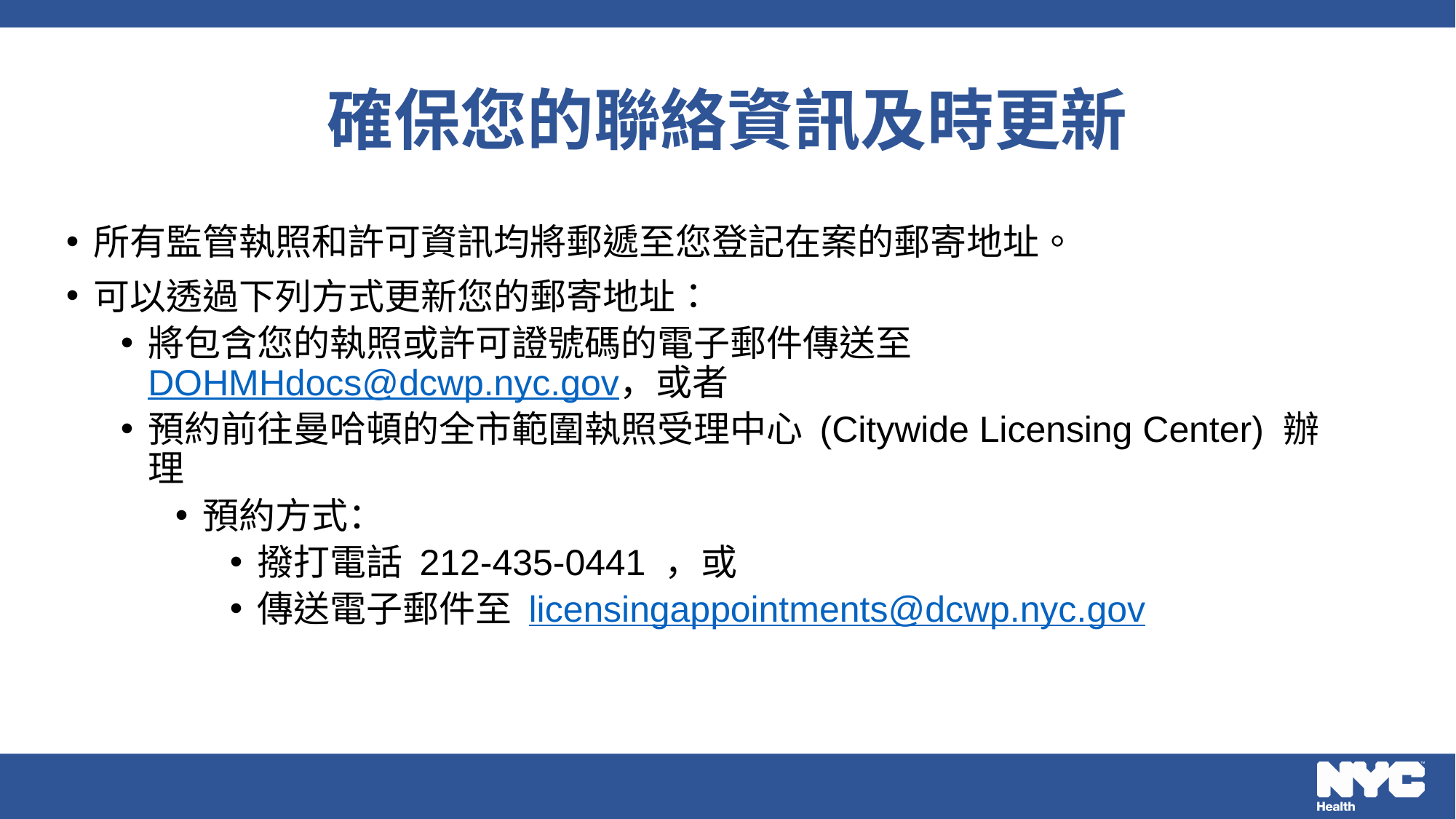

# 確保您的聯絡資訊及時更新
所有監管執照和許可資訊均將郵遞至您登記在案的郵寄地址。
可以透過下列方式更新您的郵寄地址：
將包含您的執照或許可證號碼的電子郵件傳送至 DOHMHdocs@dcwp.nyc.gov，或者
預約前往曼哈頓的全市範圍執照受理中心 (Citywide Licensing Center) 辦理
預約方式：
撥打電話 212-435-0441 ，或
傳送電子郵件至 licensingappointments@dcwp.nyc.gov